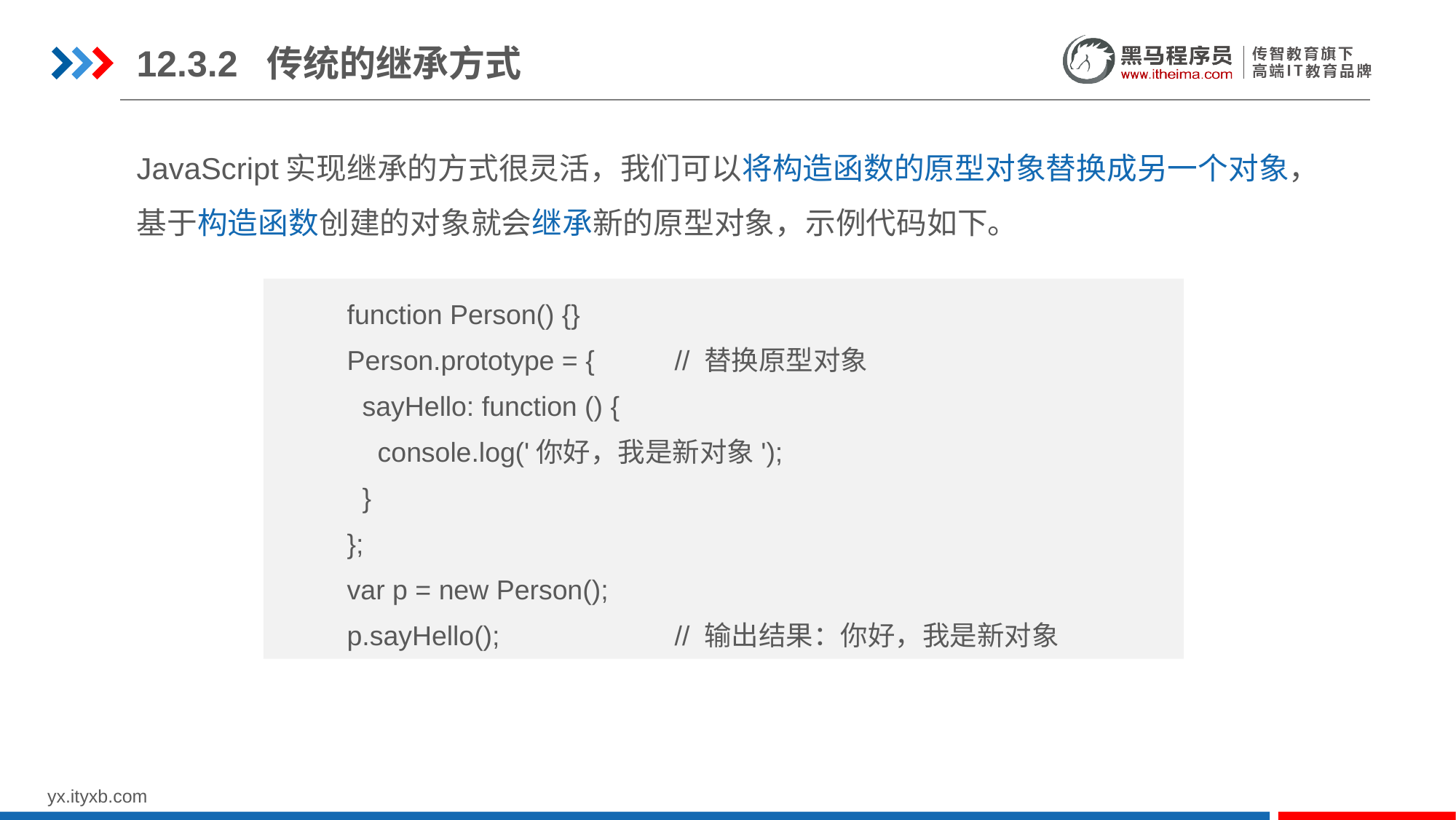

12.3.2  传统的继承方式
JavaScript实现继承的方式很灵活，我们可以将构造函数的原型对象替换成另一个对象，基于构造函数创建的对象就会继承新的原型对象，示例代码如下。
function Person() {}
Person.prototype = {	// 替换原型对象
  sayHello: function () {
    console.log('你好，我是新对象');
  }
};
var p = new Person();
p.sayHello();		// 输出结果：你好，我是新对象